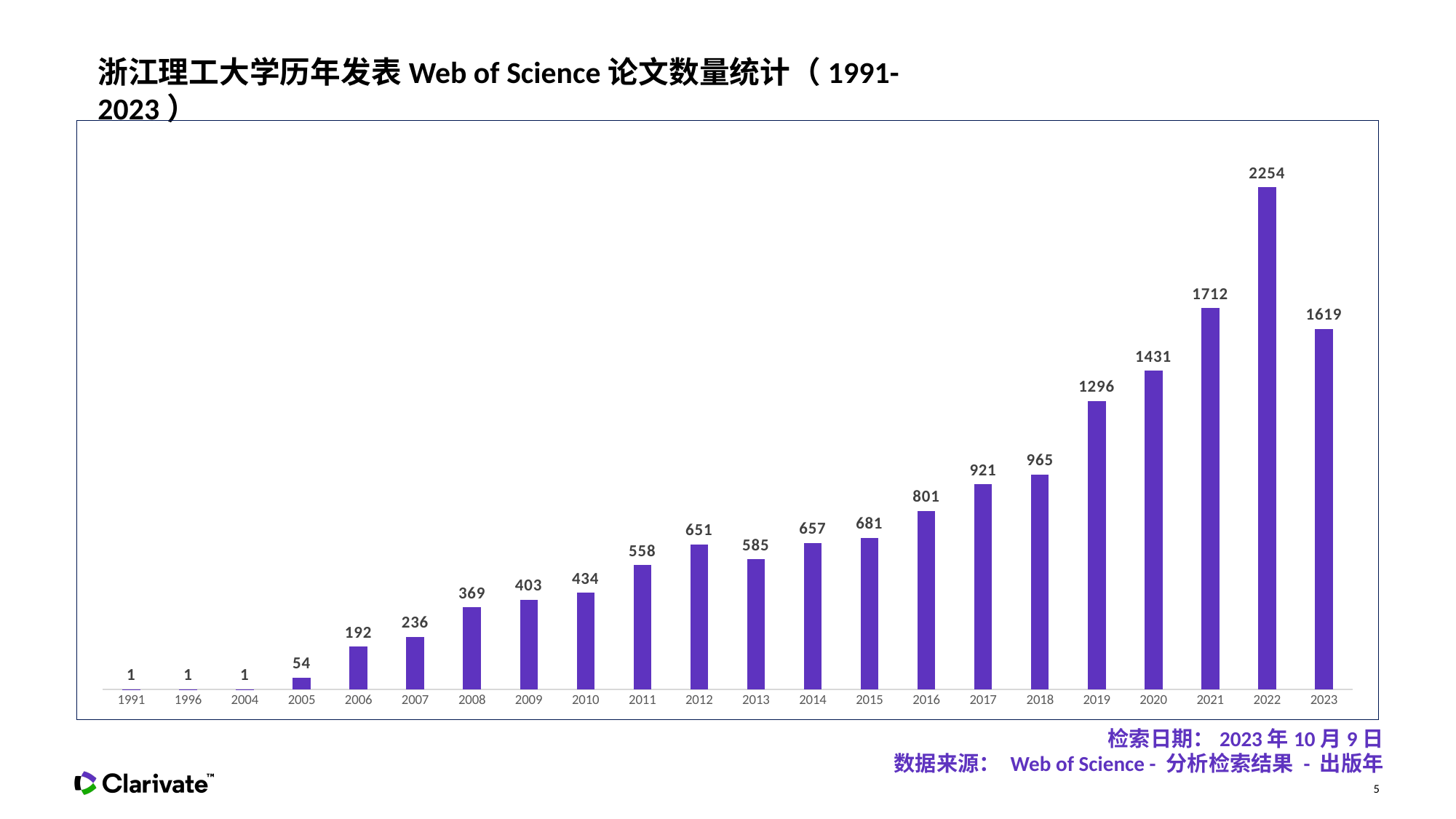

浙江理工大学历年发表Web of Science论文数量统计（1991-2023）

### Chart

| Category |  |
|---|---|
| 1991 | 1.0 |
| 1996 | 1.0 |
| 2004 | 1.0 |
| 2005 | 54.0 |
| 2006 | 192.0 |
| 2007 | 236.0 |
| 2008 | 369.0 |
| 2009 | 403.0 |
| 2010 | 434.0 |
| 2011 | 558.0 |
| 2012 | 651.0 |
| 2013 | 585.0 |
| 2014 | 657.0 |
| 2015 | 681.0 |
| 2016 | 801.0 |
| 2017 | 921.0 |
| 2018 | 965.0 |
| 2019 | 1296.0 |
| 2020 | 1431.0 |
| 2021 | 1712.0 |
| 2022 | 2254.0 |
| 2023 | 1619.0 |
检索日期：2023年10月9日
数据来源： Web of Science - 分析检索结果 - 出版年
5